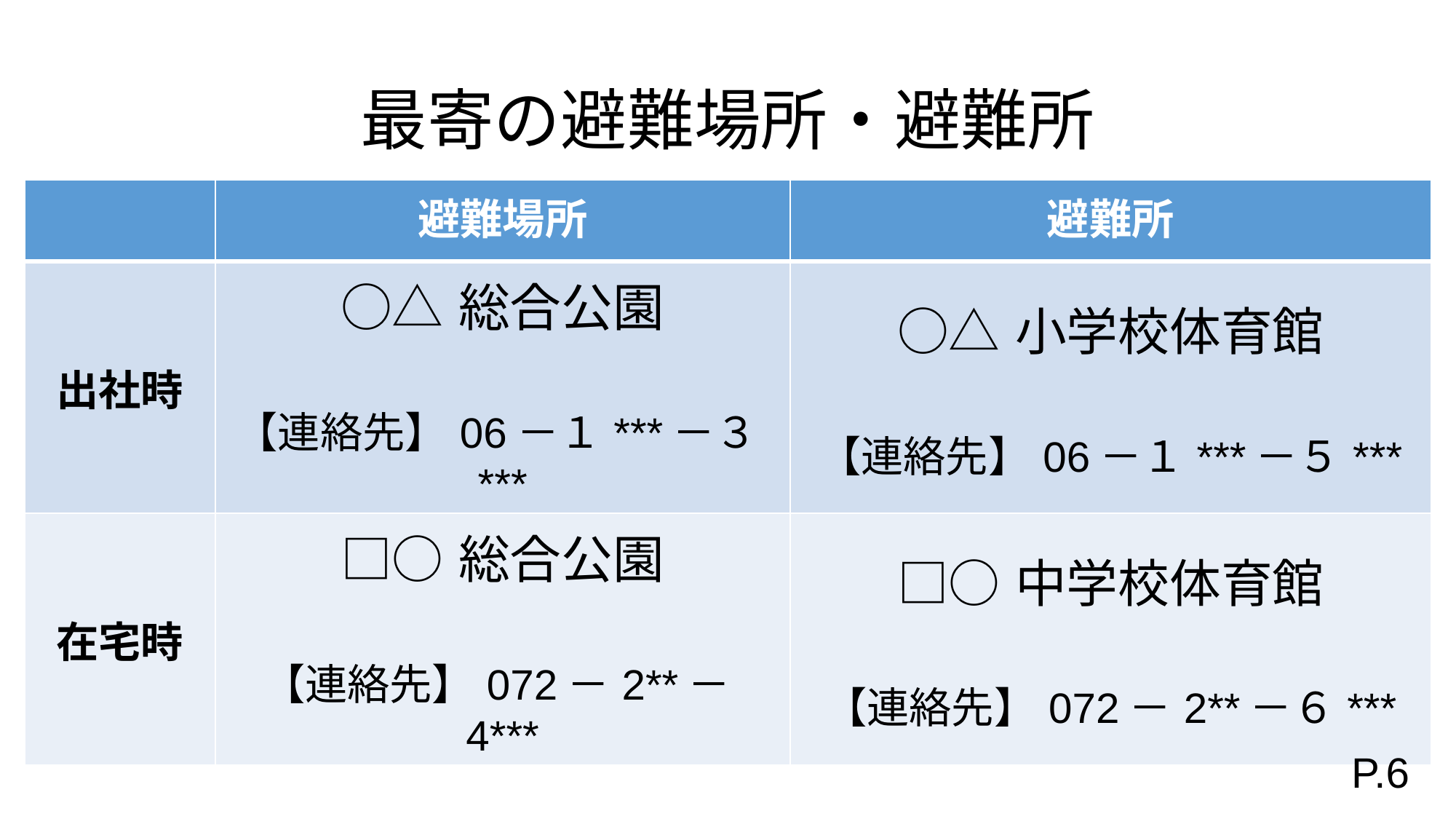

# 最寄の避難場所・避難所
|  | 避難場所 | 避難所 |
| --- | --- | --- |
| 出社時 | ○△総合公園 【連絡先】06－１\*\*\*－３\*\*\* | ○△小学校体育館 【連絡先】06－１\*\*\*－５\*\*\* |
| 在宅時 | □○総合公園 【連絡先】072－2\*\*－4\*\*\* | □○中学校体育館 【連絡先】072－2\*\*－６\*\*\* |
P.6